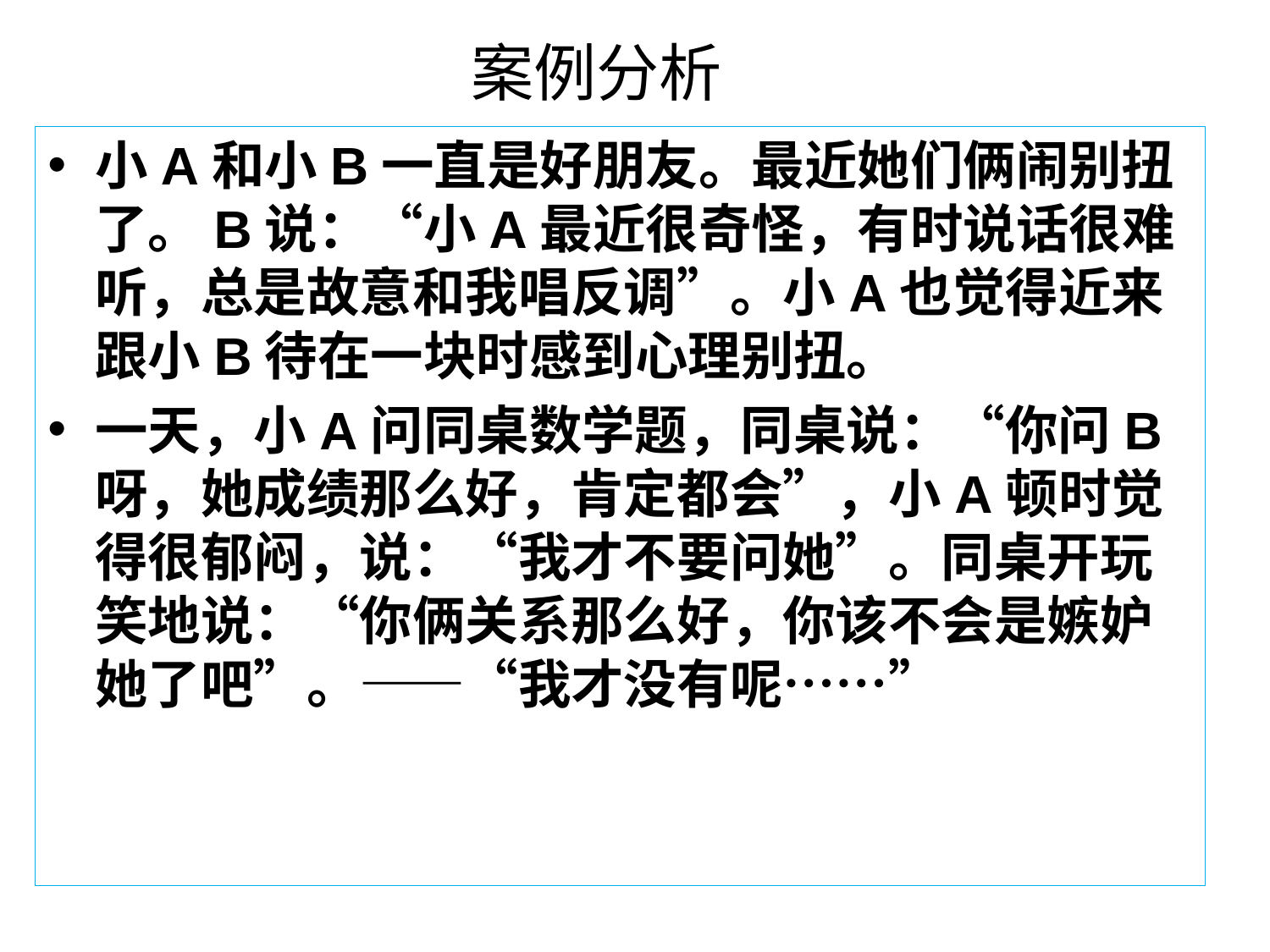

# 案例分析
小A和小B一直是好朋友。最近她们俩闹别扭了。B说：“小A最近很奇怪，有时说话很难听，总是故意和我唱反调”。小A也觉得近来跟小B待在一块时感到心理别扭。
一天，小A问同桌数学题，同桌说：“你问B呀，她成绩那么好，肯定都会”，小A顿时觉得很郁闷，说：“我才不要问她”。同桌开玩笑地说：“你俩关系那么好，你该不会是嫉妒她了吧”。——“我才没有呢……”